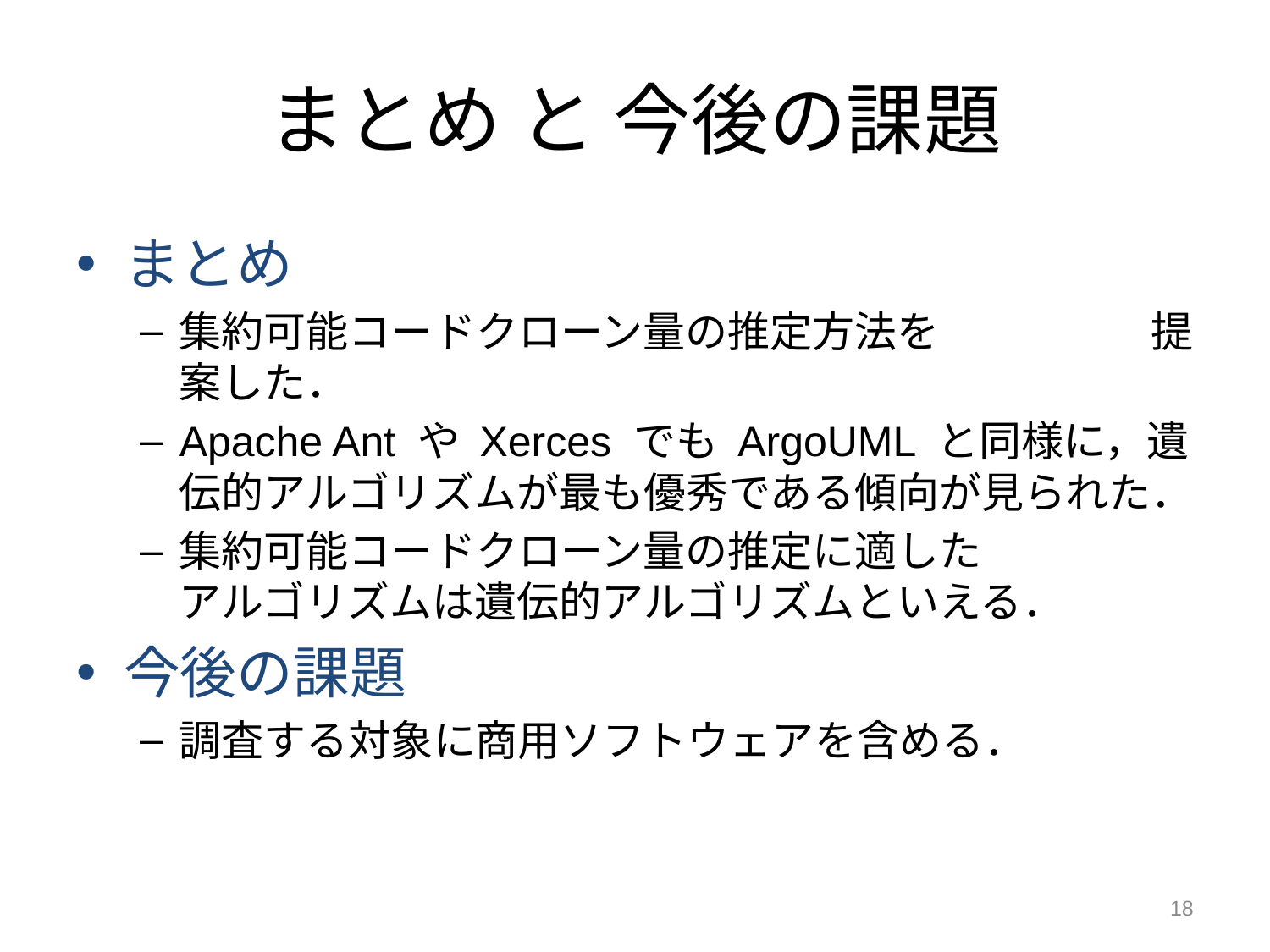

# まとめ と 今後の課題
まとめ
集約可能コードクローン量の推定方法を　　　　　提案した．
Apache Ant や Xerces でも ArgoUML と同様に，遺伝的アルゴリズムが最も優秀である傾向が見られた．
集約可能コードクローン量の推定に適した  　　　　アルゴリズムは遺伝的アルゴリズムといえる．
今後の課題
調査する対象に商用ソフトウェアを含める．

18